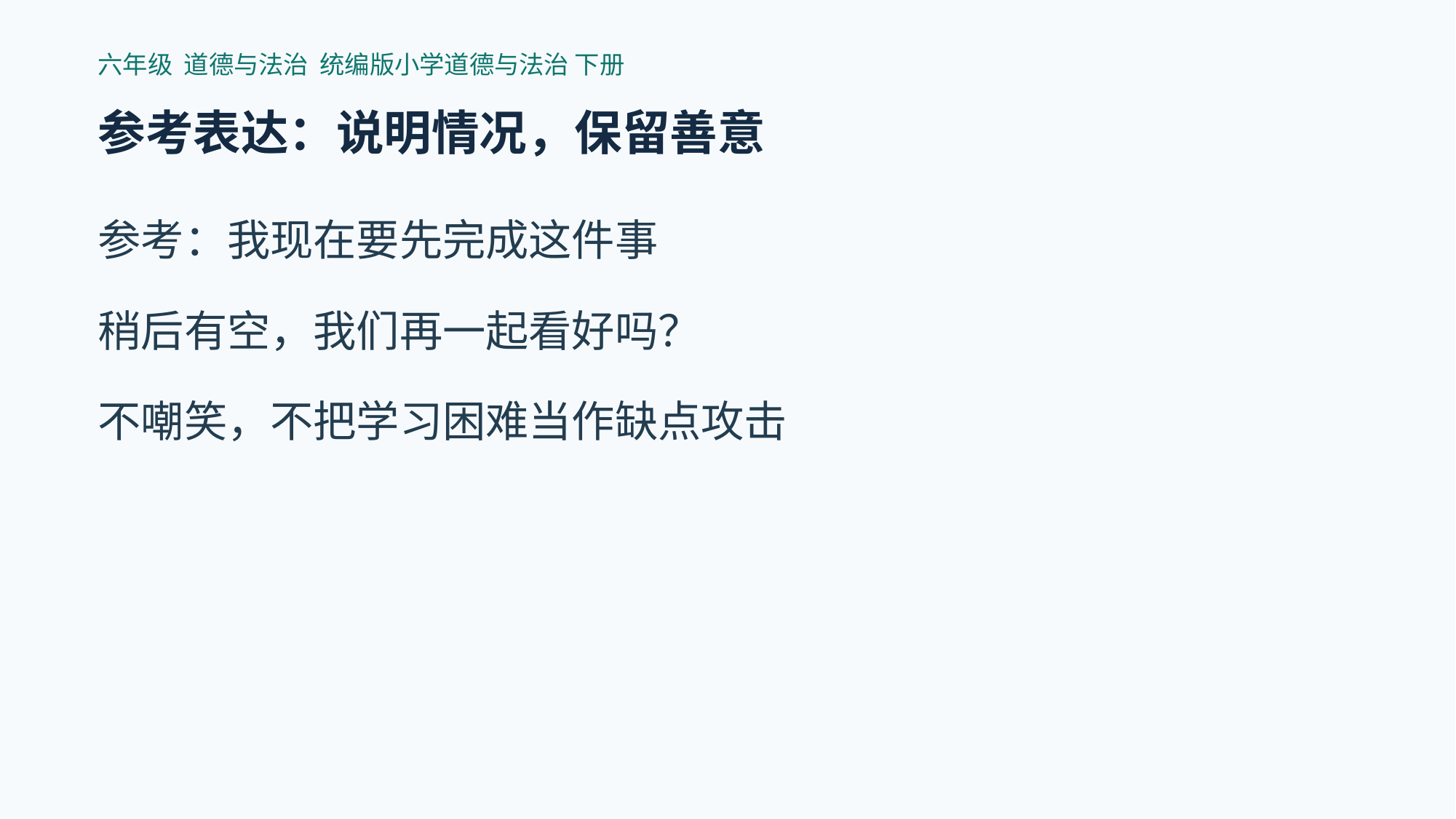

六年级  道德与法治  统编版小学道德与法治 下册
参考表达：说明情况，保留善意
参考：我现在要先完成这件事
稍后有空，我们再一起看好吗？
不嘲笑，不把学习困难当作缺点攻击